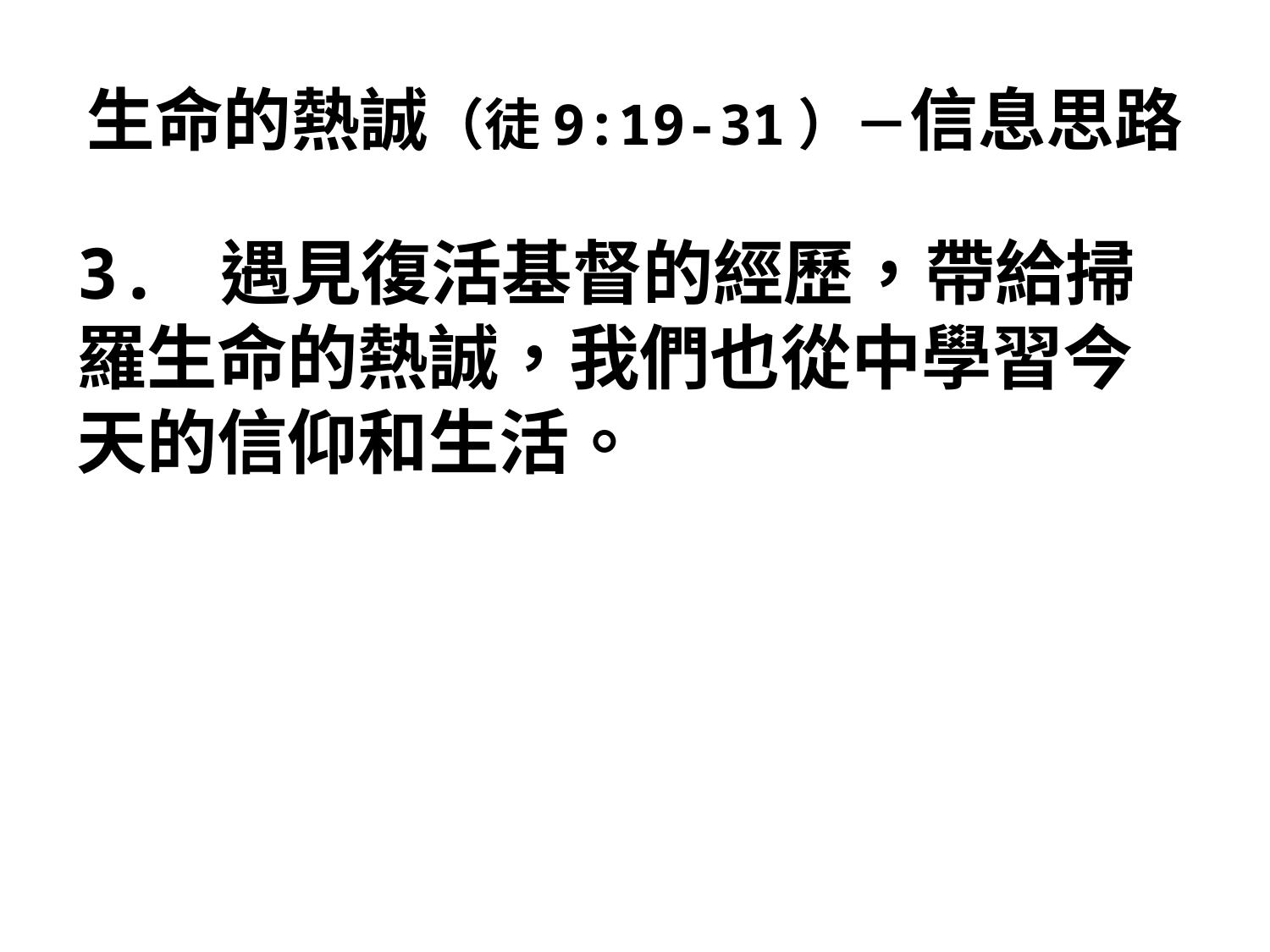

# 生命的熱誠（徒9:19-31）－信息思路
3. 遇見復活基督的經歷，帶給掃羅生命的熱誠，我們也從中學習今天的信仰和生活。